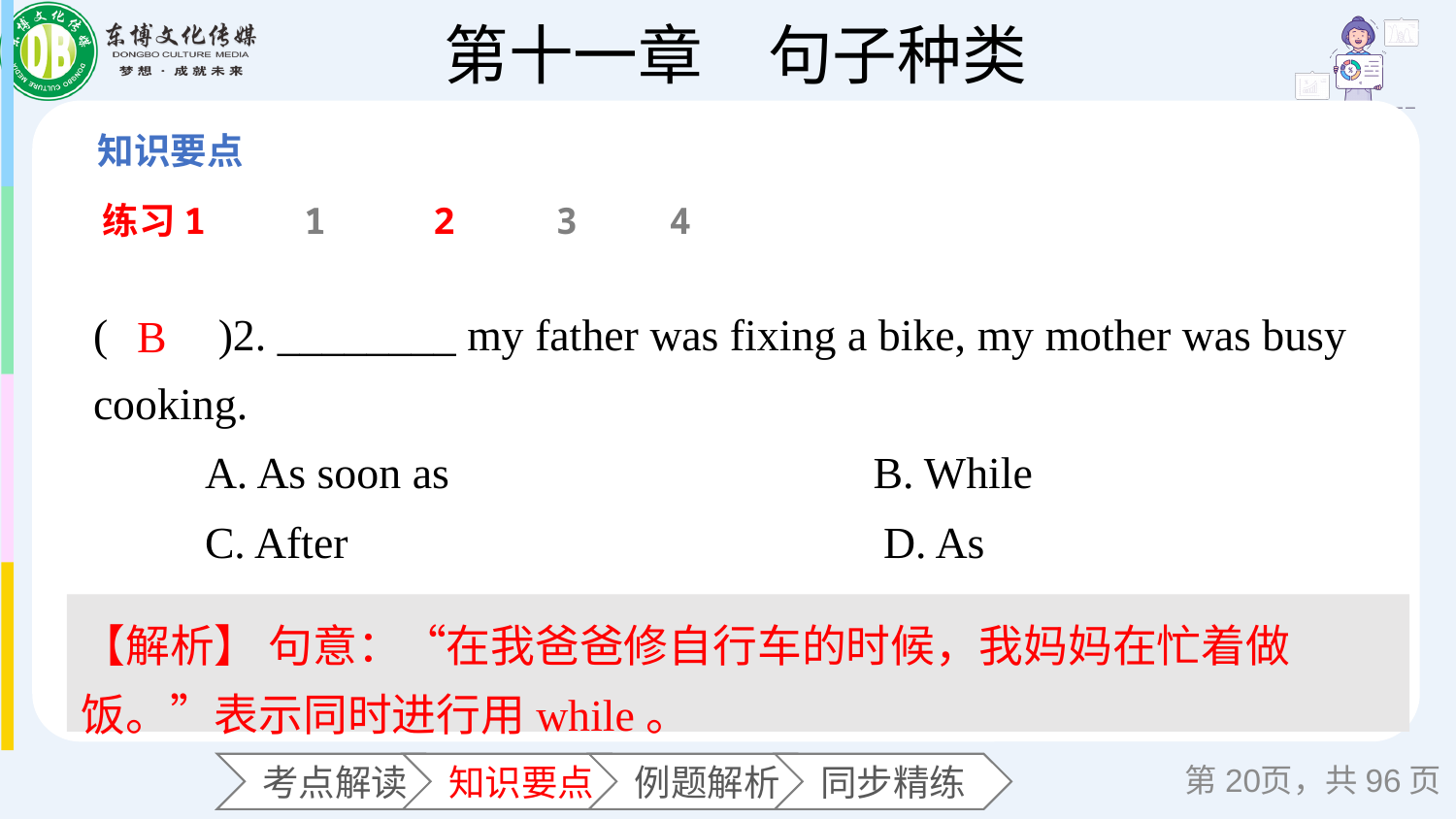

练习1
1
2
3
4
(　　)2. ________ my father was fixing a bike, my mother was busy cooking.
          A. As soon as                                      B. While
          C. After                                                D. As
B
【解析】 句意：“在我爸爸修自行车的时候，我妈妈在忙着做饭。”表示同时进行用while。
第20页，共96页